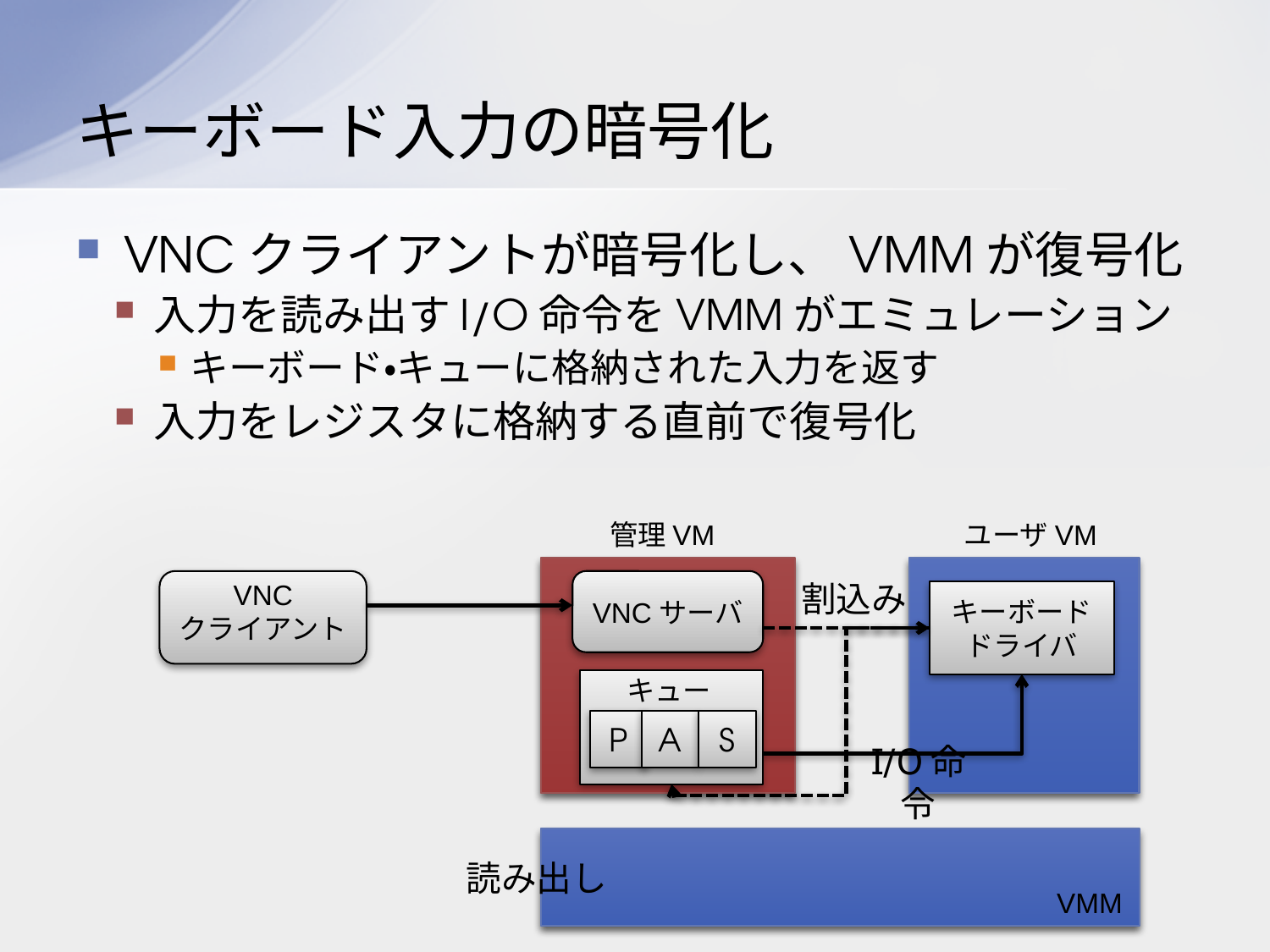

# キーボード入力の暗号化
VNCクライアントが暗号化し、VMMが復号化
入力を読み出すI/O命令をVMMがエミュレーション
キーボード・キューに格納された入力を返す
入力をレジスタに格納する直前で復号化
管理VM

VNCサーバ
 ユーザVM

VNC
クライアント
割込み
キーボード
ドライバ
キュー

P
A
S

I/O命令

読み出し
VMM